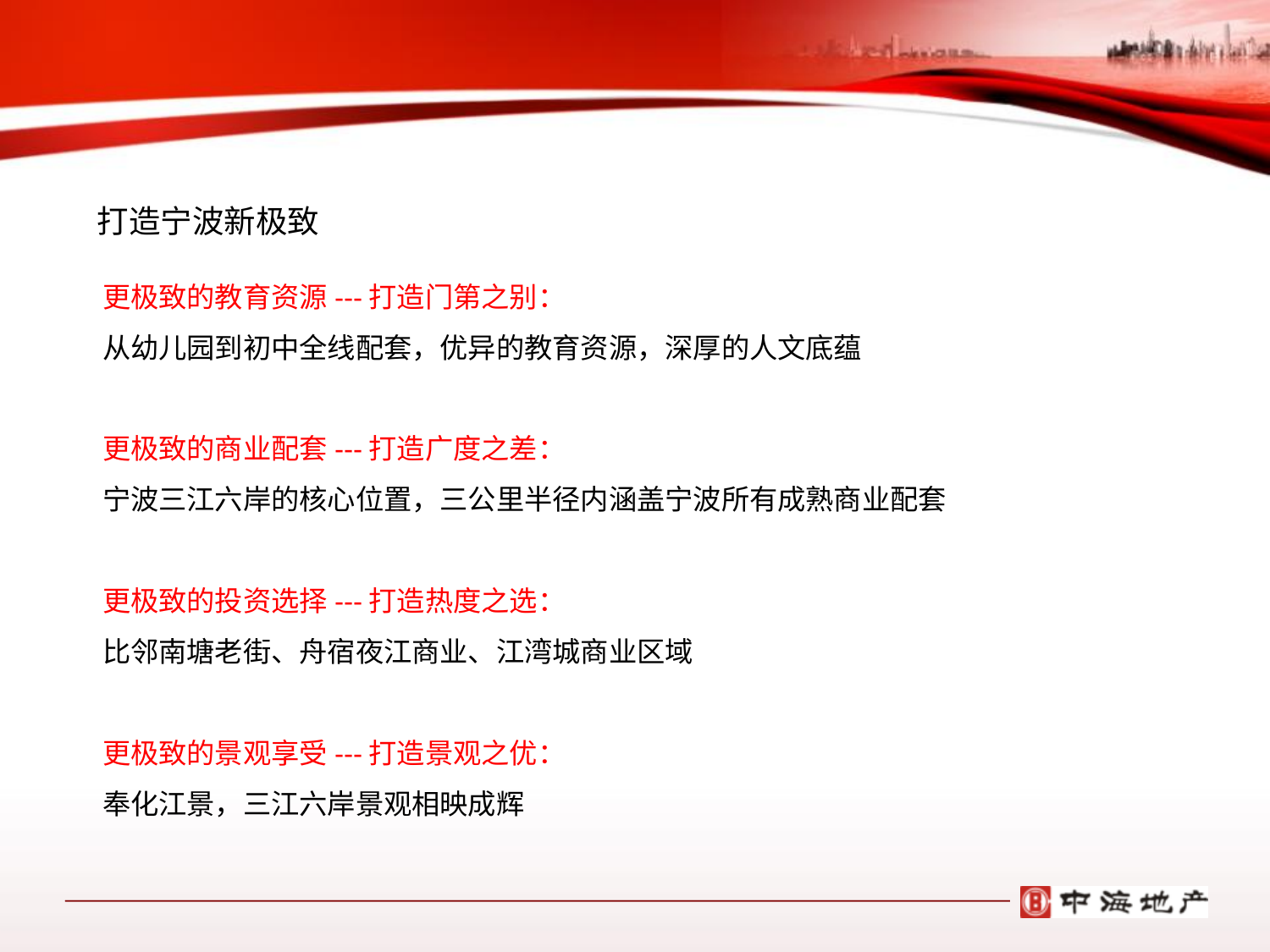

打造宁波新极致
更极致的教育资源---打造门第之别：
从幼儿园到初中全线配套，优异的教育资源，深厚的人文底蕴

更极致的商业配套---打造广度之差：
宁波三江六岸的核心位置，三公里半径内涵盖宁波所有成熟商业配套

更极致的投资选择---打造热度之选：
比邻南塘老街、舟宿夜江商业、江湾城商业区域

更极致的景观享受---打造景观之优：
奉化江景，三江六岸景观相映成辉